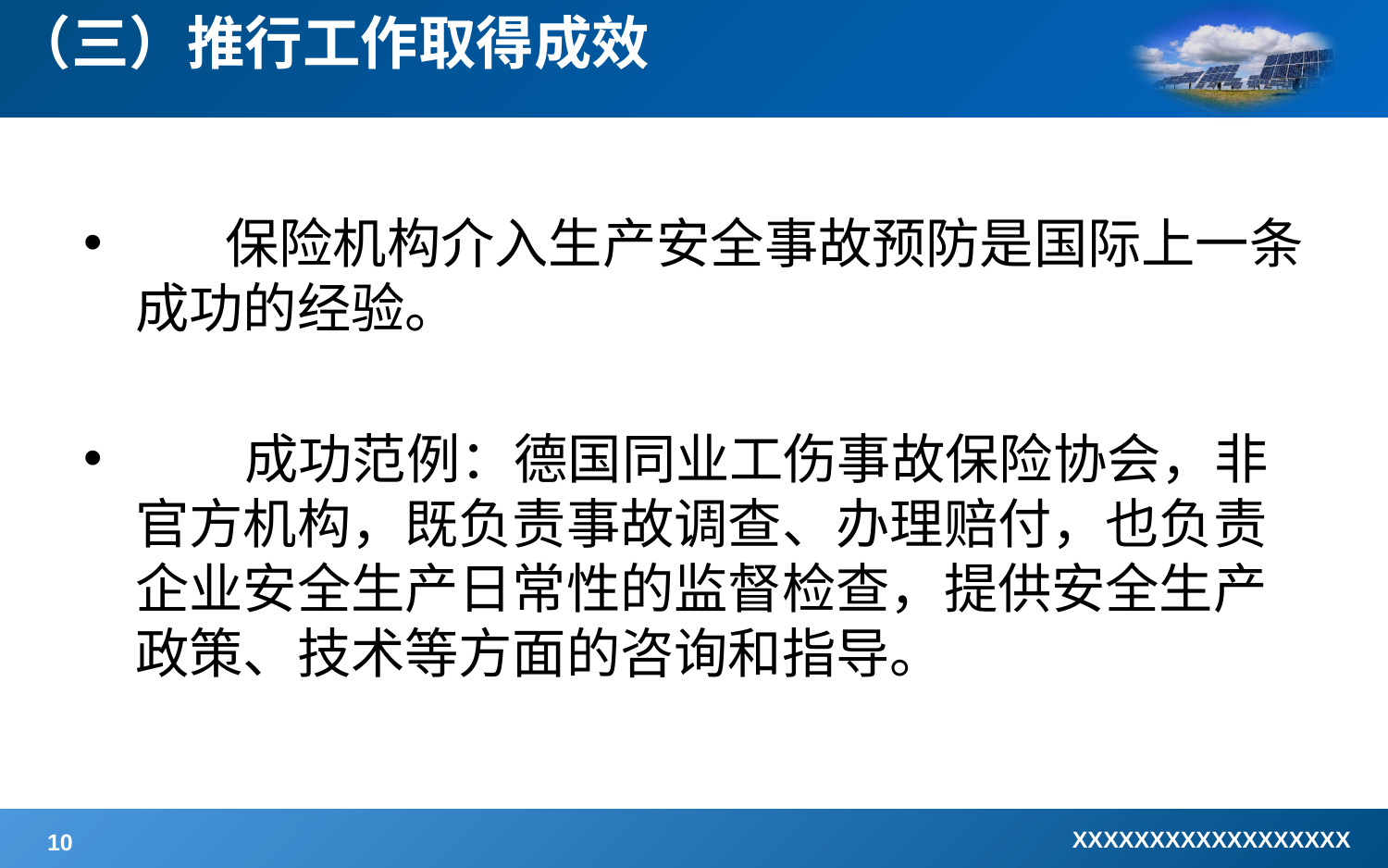

保险机构介入生产安全事故预防是国际上一条成功的经验。

        成功范例：德国同业工伤事故保险协会，非官方机构，既负责事故调查、办理赔付，也负责企业安全生产日常性的监督检查，提供安全生产政策、技术等方面的咨询和指导。
（三）推行工作取得成效
国际做法